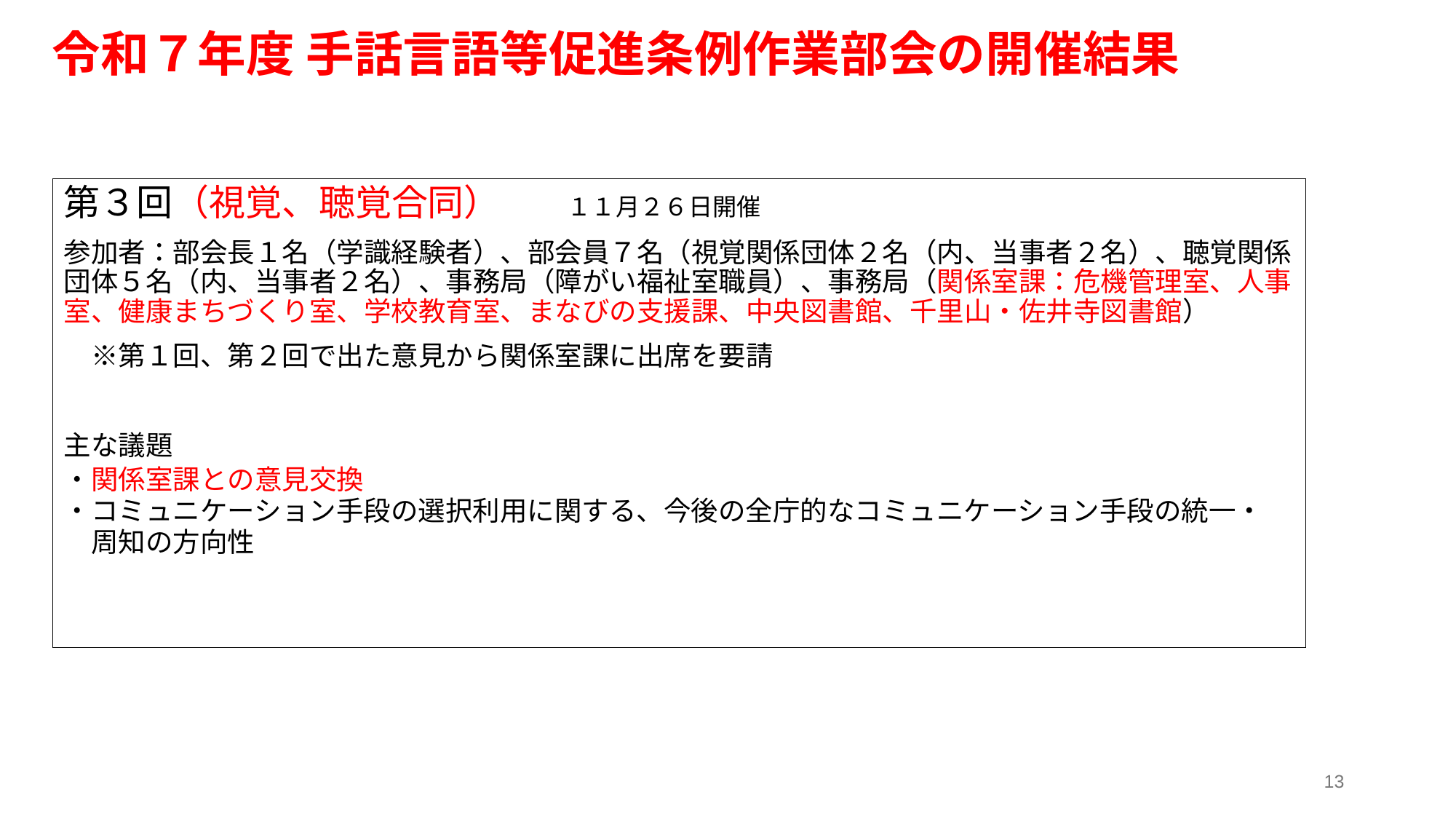

令和７年度 手話言語等促進条例作業部会の開催結果
第３回（視覚、聴覚合同）　　１１月２６日開催
参加者：部会長１名（学識経験者）、部会員７名（視覚関係団体２名（内、当事者２名）、聴覚関係団体５名（内、当事者２名）、事務局（障がい福祉室職員）、事務局（関係室課：危機管理室、人事室、健康まちづくり室、学校教育室、まなびの支援課、中央図書館、千里山・佐井寺図書館）
　※第１回、第２回で出た意見から関係室課に出席を要請

主な議題
・関係室課との意見交換
・コミュニケーション手段の選択利用に関する、今後の全庁的なコミュニケーション手段の統一・
　周知の方向性

13